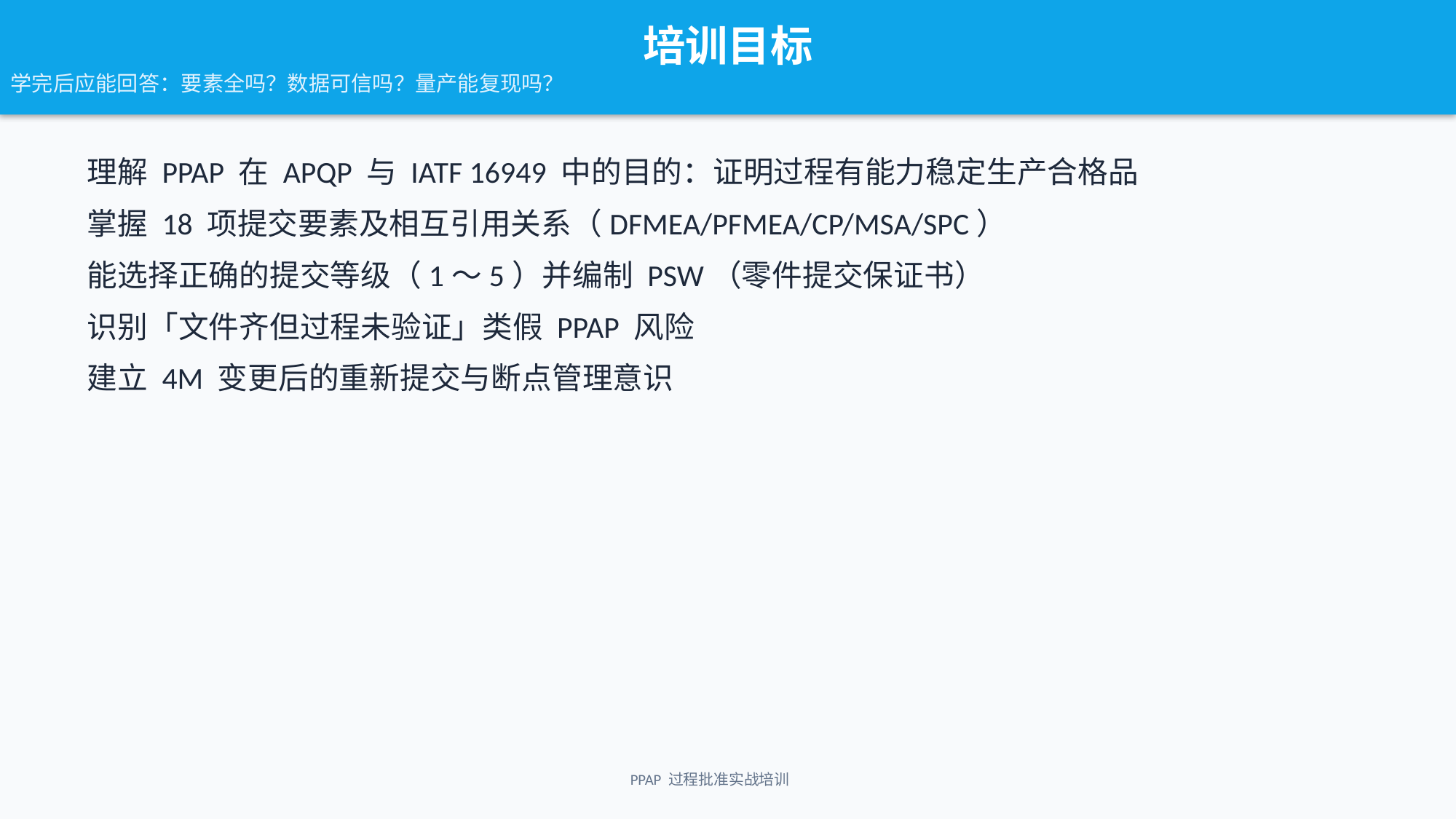

培训目标
学完后应能回答：要素全吗？数据可信吗？量产能复现吗？
理解 PPAP 在 APQP 与 IATF 16949 中的目的：证明过程有能力稳定生产合格品
掌握 18 项提交要素及相互引用关系（DFMEA/PFMEA/CP/MSA/SPC）
能选择正确的提交等级（1～5）并编制 PSW（零件提交保证书）
识别「文件齐但过程未验证」类假 PPAP 风险
建立 4M 变更后的重新提交与断点管理意识
PPAP 过程批准实战培训